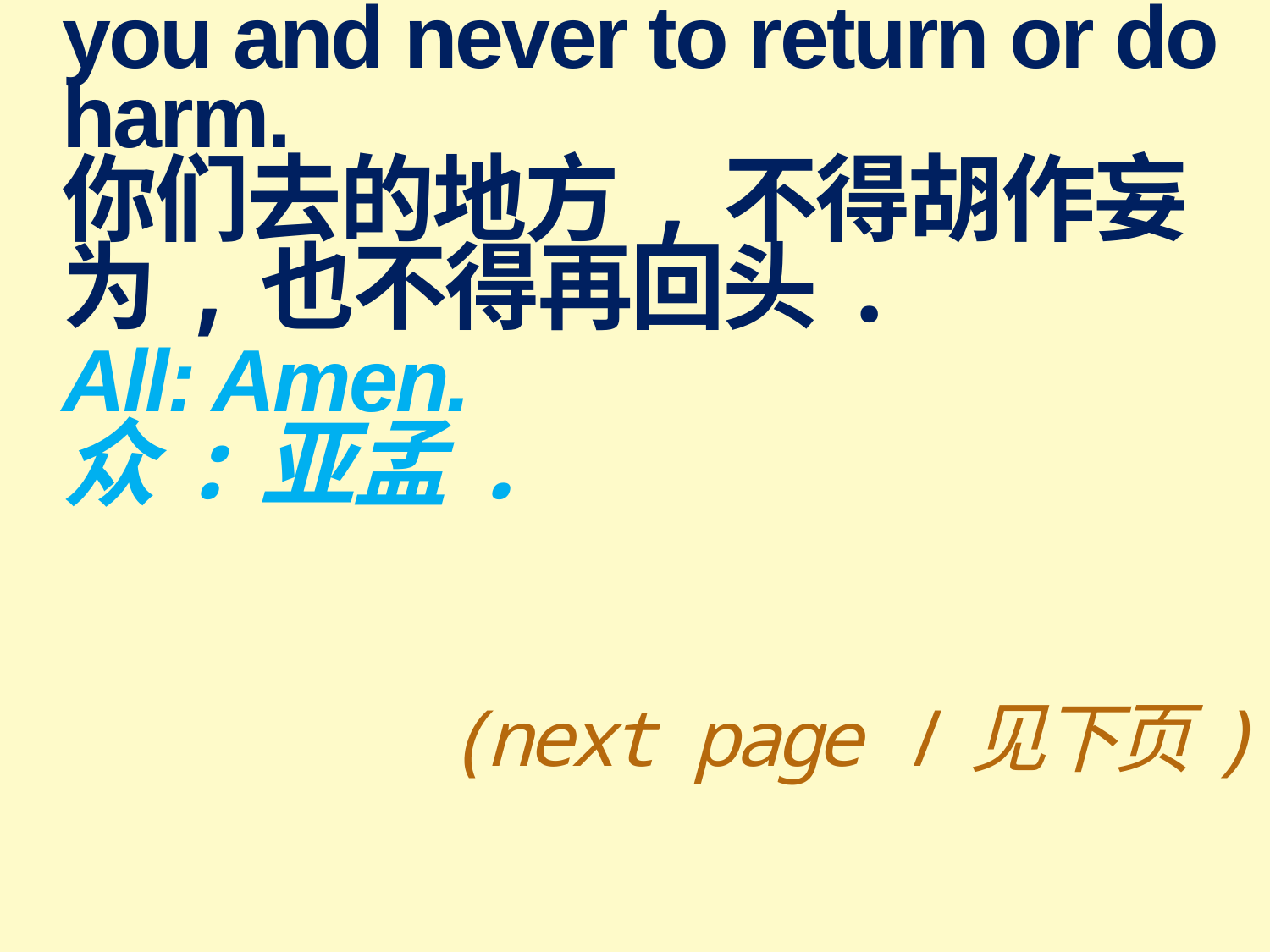

you and never to return or do harm.
你们去的地方,不得胡作妄为,也不得再回头.
All: Amen.
众:亚孟.

(next page /见下页)